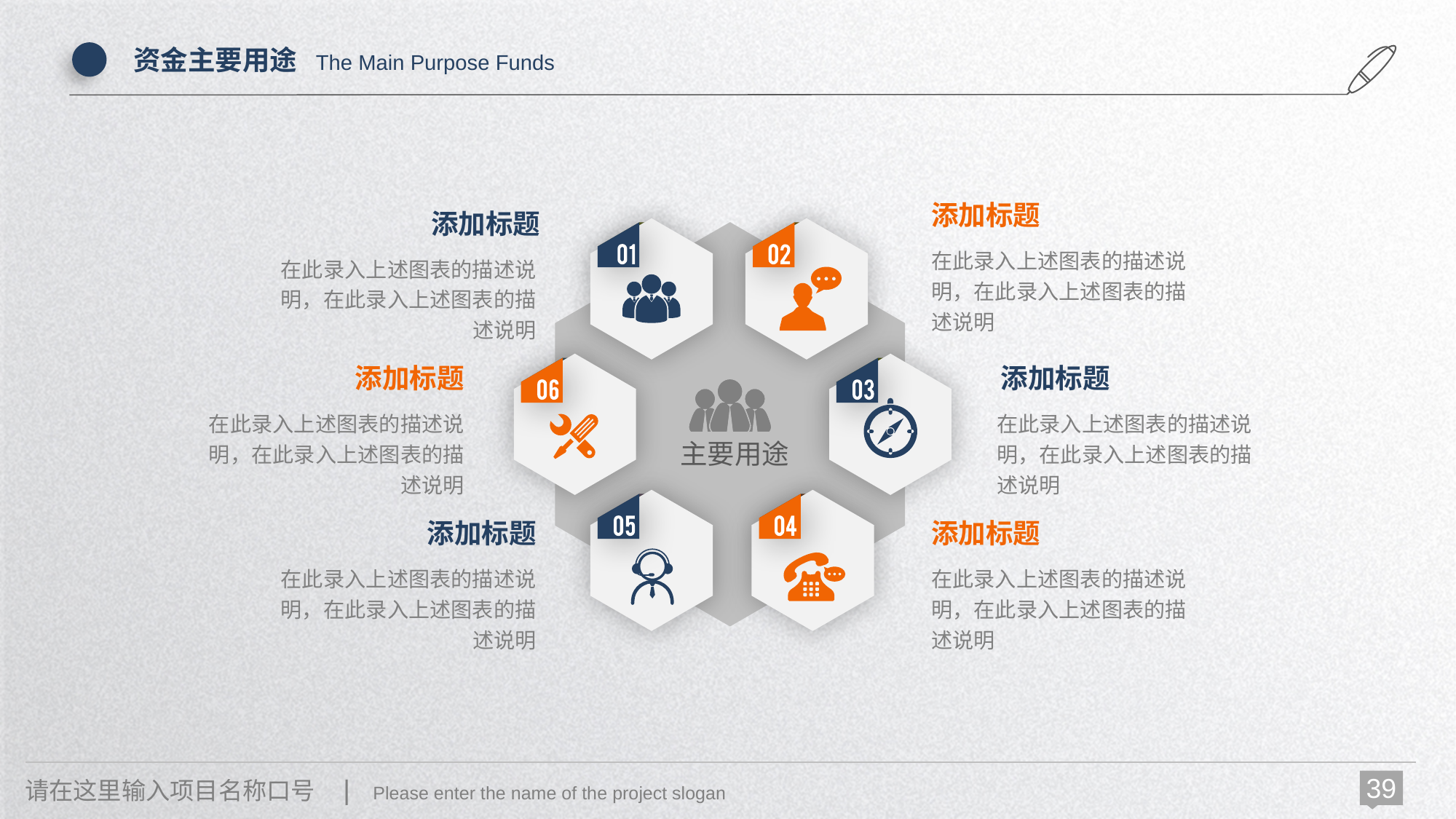

资金主要用途  The Main Purpose Funds

添加标题
添加标题

在此录入上述图表的描述说明，在此录入上述图表的描述说明
在此录入上述图表的描述说明，在此录入上述图表的描述说明

添加标题
添加标题

主要用途
在此录入上述图表的描述说明，在此录入上述图表的描述说明
在此录入上述图表的描述说明，在此录入上述图表的描述说明

添加标题
添加标题
在此录入上述图表的描述说明，在此录入上述图表的描述说明
在此录入上述图表的描述说明，在此录入上述图表的描述说明
请在这里输入项目名称口号    |   Please enter the name of the project slogan
39